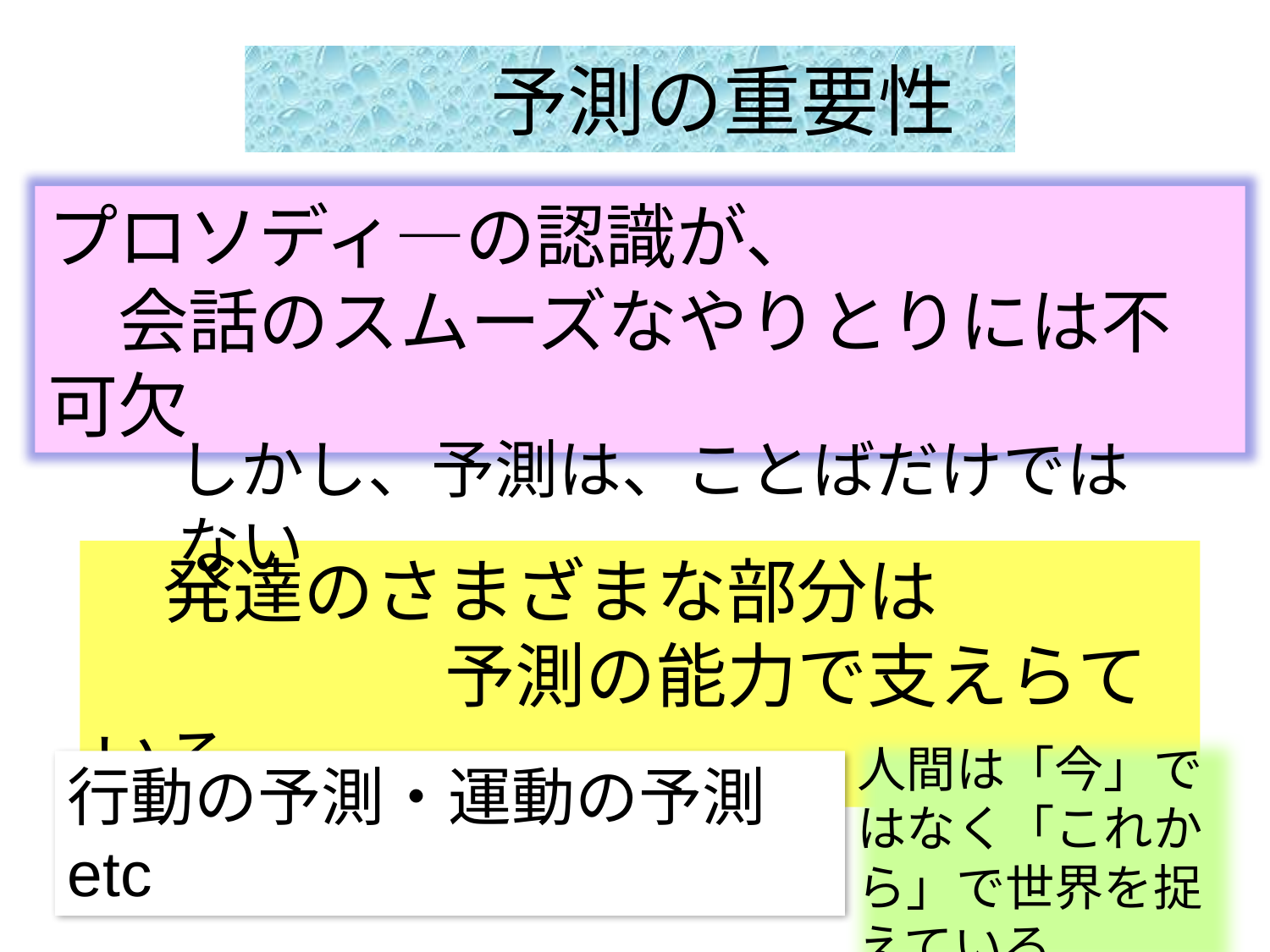

予測の重要性
プロソディ―の認識が、
　会話のスムーズなやりとりには不可欠
しかし、予測は、ことばだけではない
　発達のさまざまな部分は
　　　　　予測の能力で支えらている
人間は「今」ではなく「これから」で世界を捉えている
行動の予測・運動の予測etc